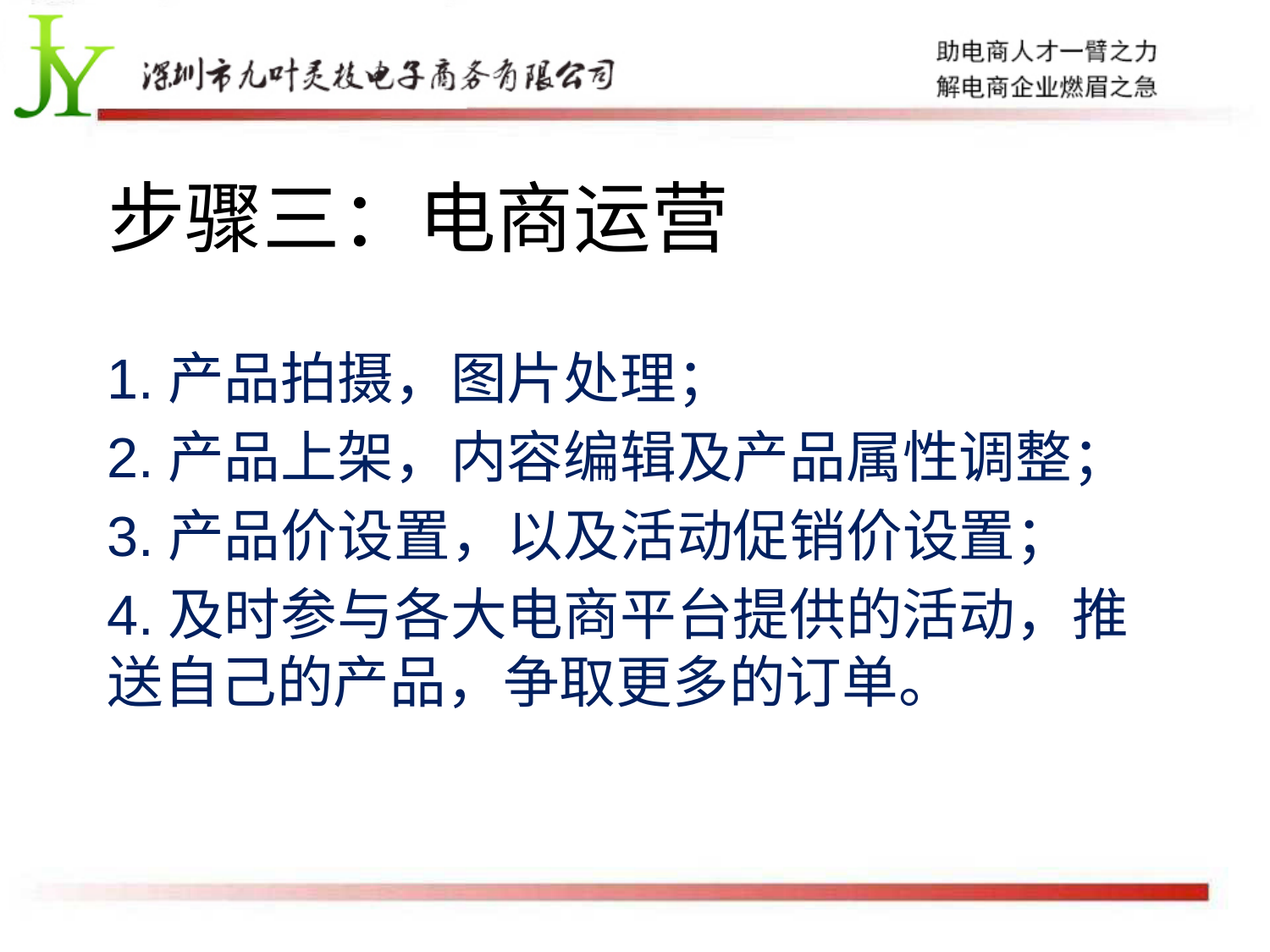

# 步骤三：电商运营
1.产品拍摄，图片处理；
2.产品上架，内容编辑及产品属性调整；
3.产品价设置，以及活动促销价设置；
4.及时参与各大电商平台提供的活动，推送自己的产品，争取更多的订单。